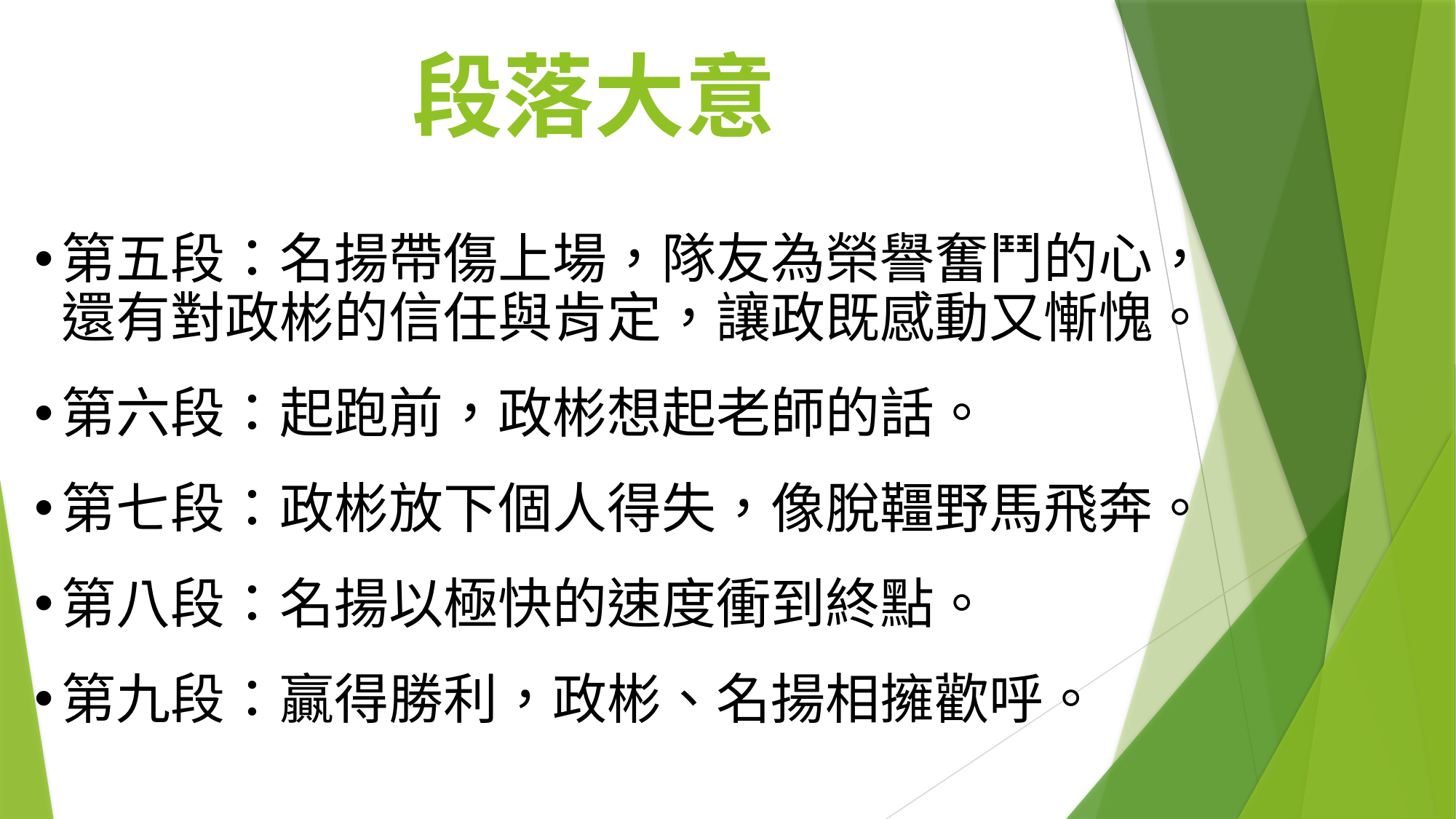

# 段落大意
第五段：名揚帶傷上場，隊友為榮譽奮鬥的心，還有對政彬的信任與肯定，讓政既感動又慚愧。
第六段：起跑前，政彬想起老師的話。
第七段：政彬放下個人得失，像脫韁野馬飛奔。
第八段：名揚以極快的速度衝到終點。
第九段：贏得勝利，政彬、名揚相擁歡呼。